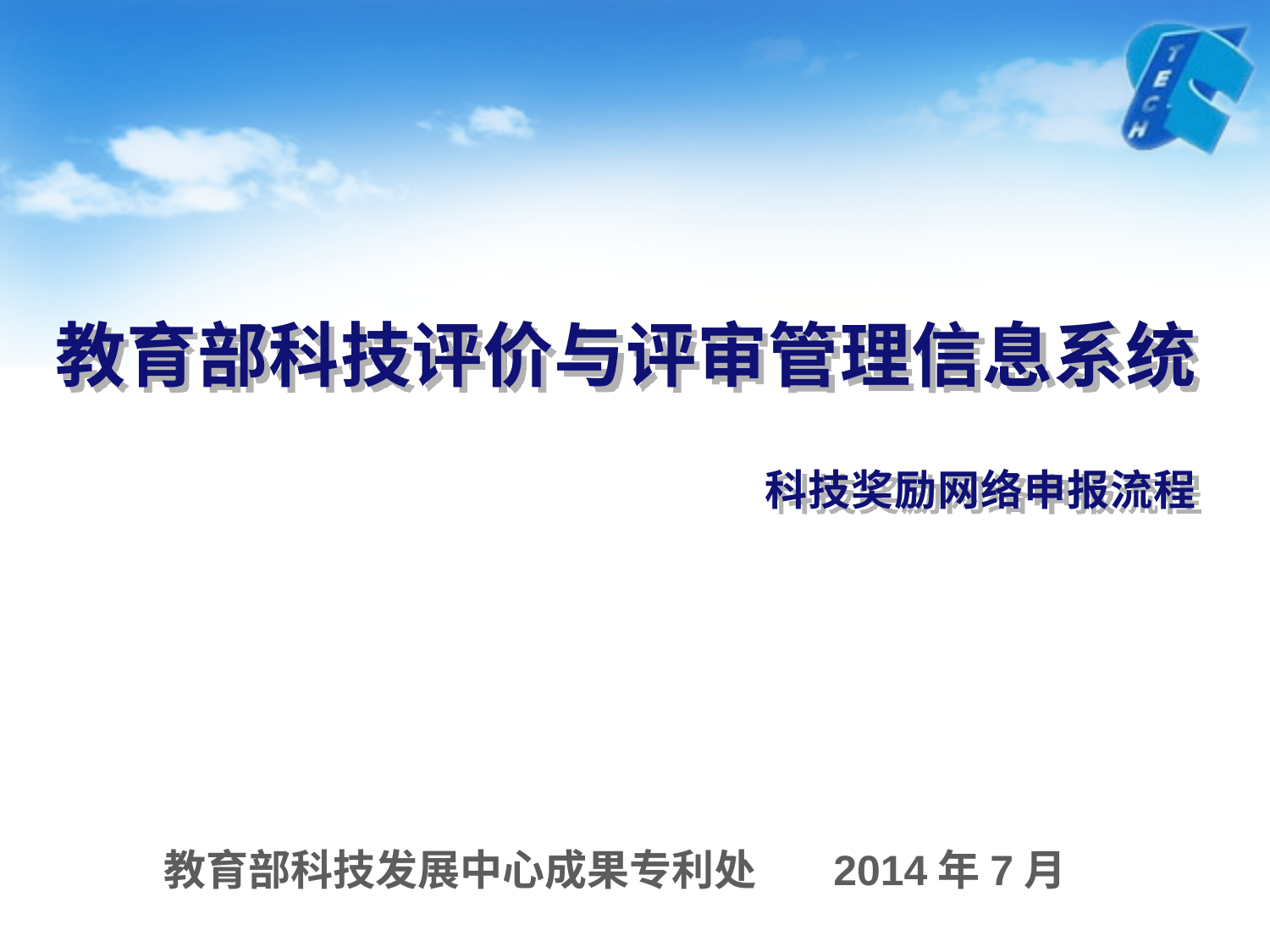

# 教育部科技评价与评审管理信息系统 科技奖励网络申报流程
教育部科技发展中心成果专利处       2014年7月
1